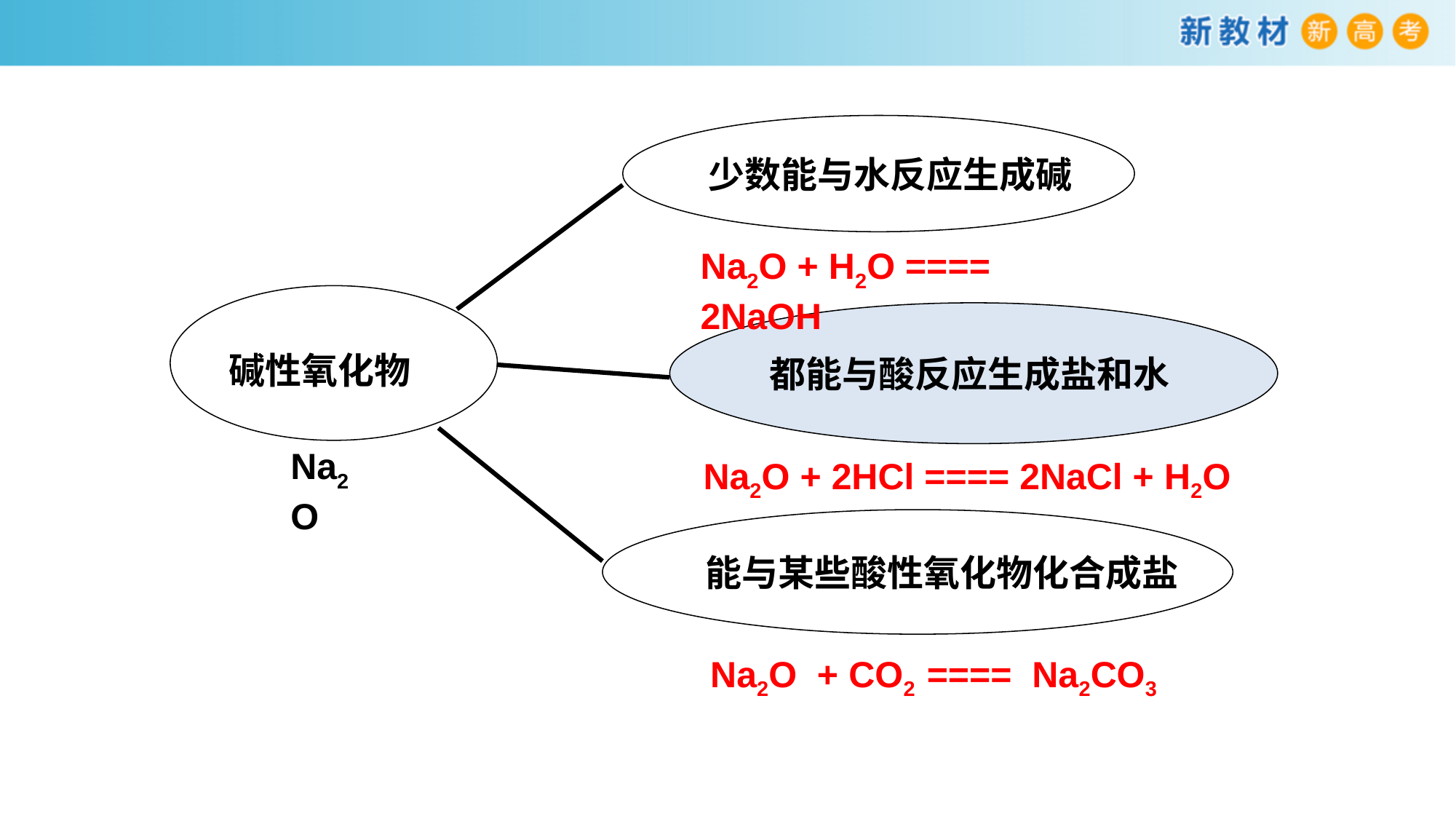

少数能与水反应生成碱

Na2O + H2O ==== 2NaOH
碱性氧化物
都能与酸反应生成盐和水

Na2O
Na2O + 2HCl ==== 2NaCl + H2O
能与某些酸性氧化物化合成盐
Na2O  + CO2  ====  Na2CO3